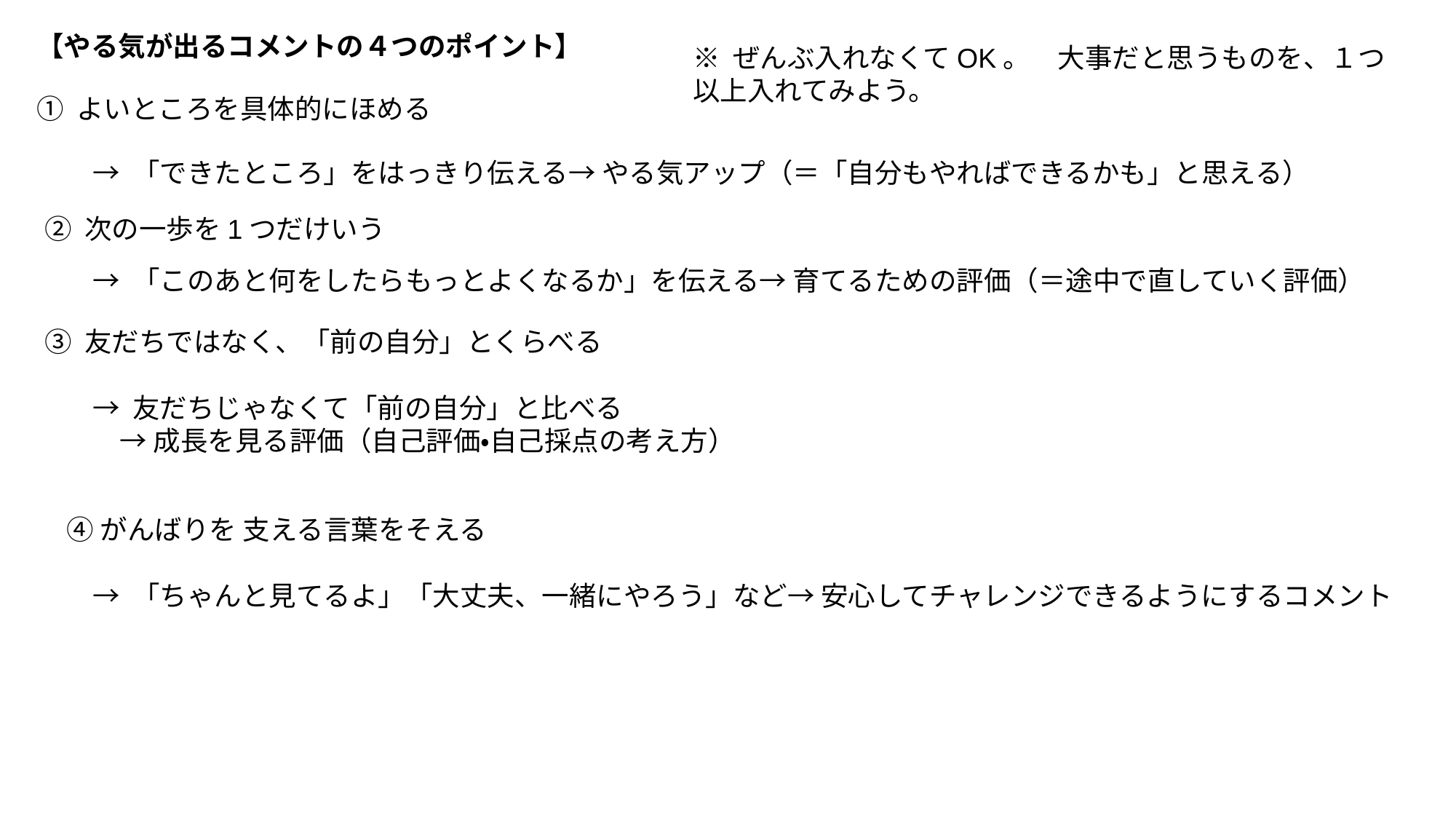

【やる気が出るコメントの４つのポイント】
※ ぜんぶ入れなくてOK。　大事だと思うものを、１つ以上入れてみよう。
① よいところを具体的にほめる
→ 「できたところ」をはっきり伝える→ やる気アップ（＝「自分もやればできるかも」と思える）
② 次の一歩を1つだけいう
→ 「このあと何をしたらもっとよくなるか」を伝える→ 育てるための評価（＝途中で直していく評価）
③ 友だちではなく、「前の自分」とくらべる
→ 友だちじゃなくて「前の自分」と比べる
　→ 成長を見る評価（自己評価・自己採点の考え方）
④がんばりを 支える言葉をそえる
→ 「ちゃんと見てるよ」「大丈夫、一緒にやろう」など→ 安心してチャレンジできるようにするコメント